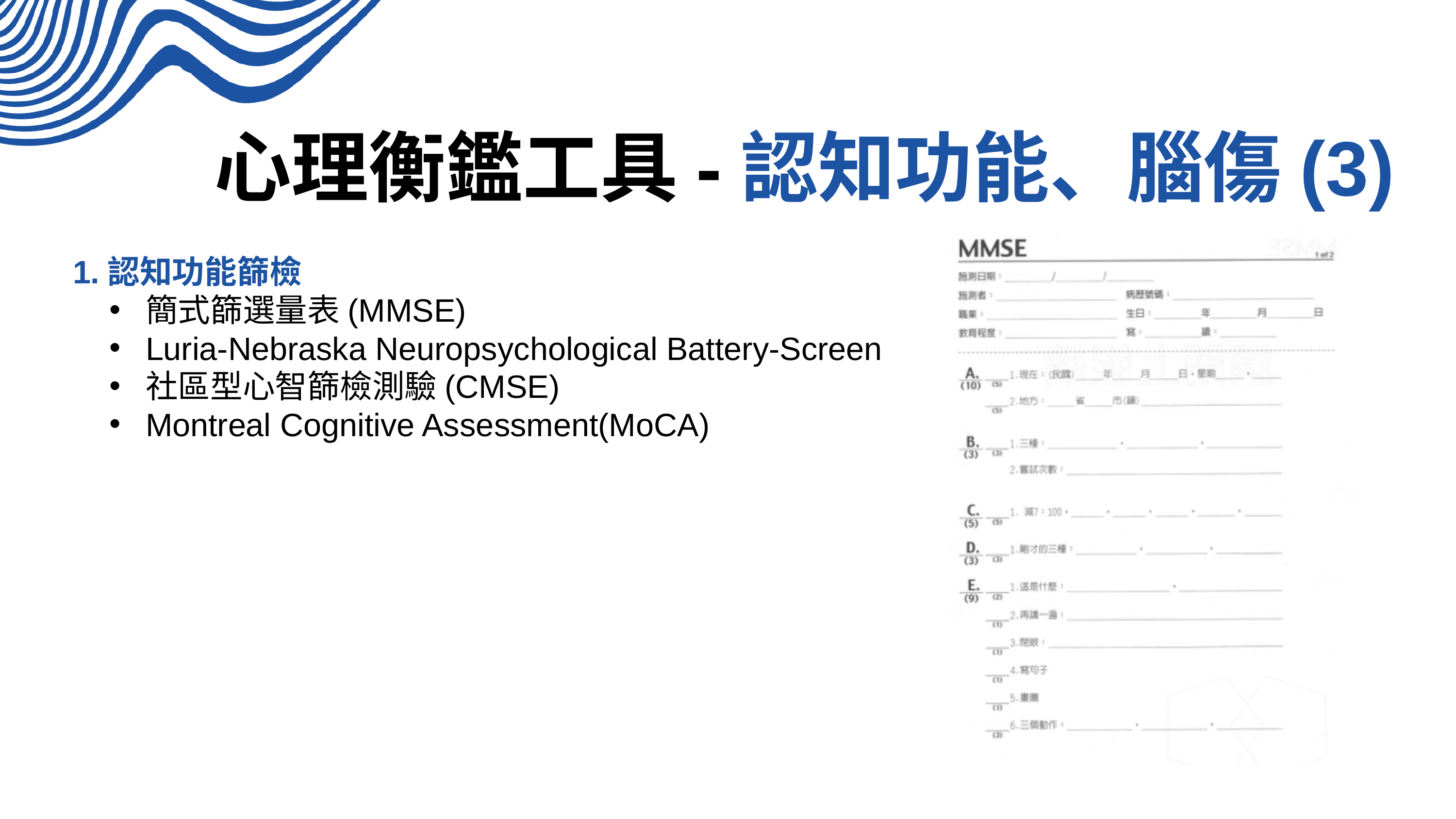

心理衡鑑工具-認知功能、腦傷(3)

1.認知功能篩檢
簡式篩選量表(MMSE)
Luria-Nebraska Neuropsychological Battery-Screen
社區型心智篩檢測驗(CMSE)
Montreal Cognitive Assessment(MoCA)